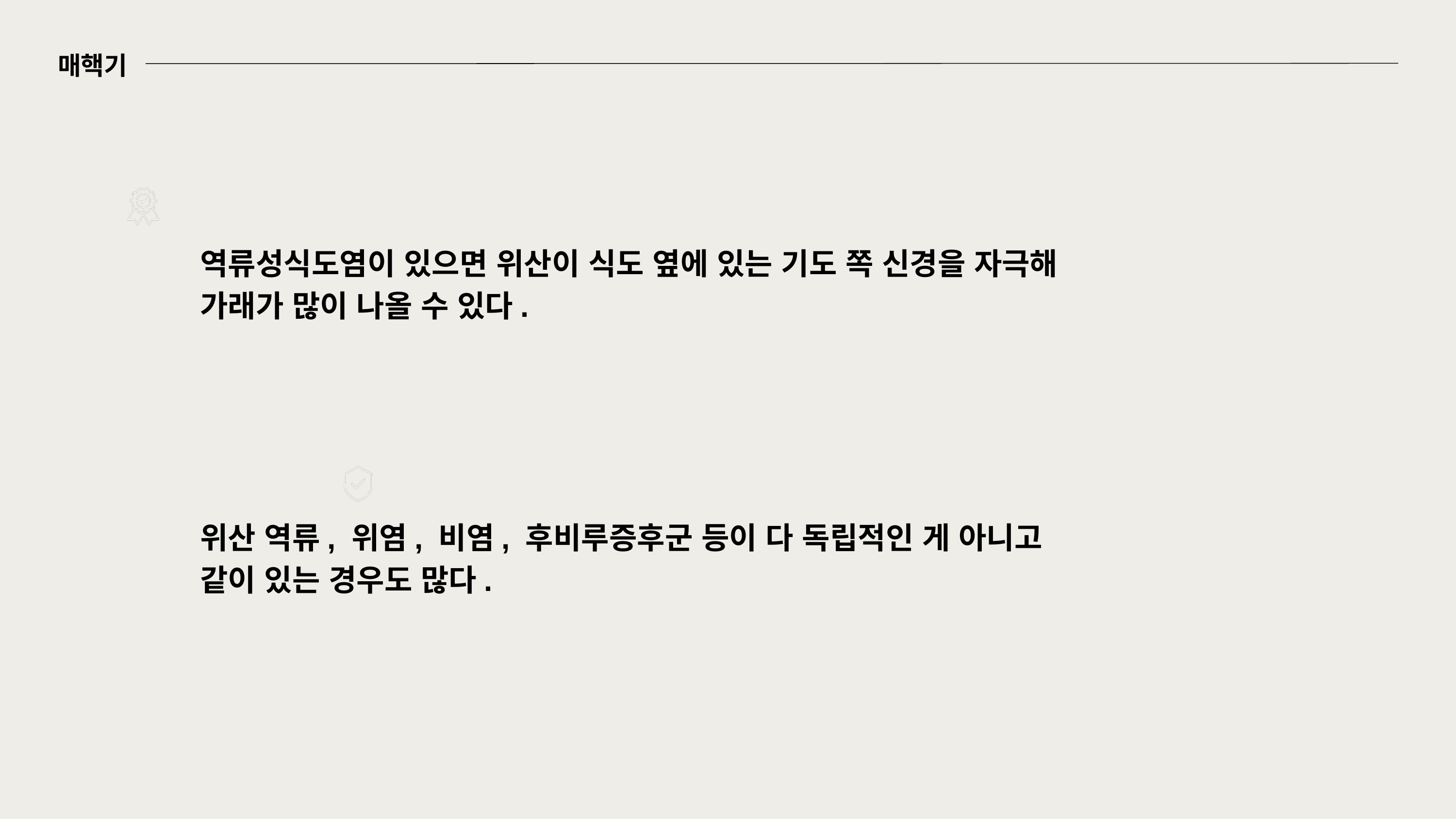

매핵기

역류성식도염이 있으면 위산이 식도 옆에 있는 기도 쪽 신경을 자극해 가래가 많이 나올 수 있다.

위산 역류, 위염, 비염, 후비루증후군 등이 다 독립적인 게 아니고 같이 있는 경우도 많다.